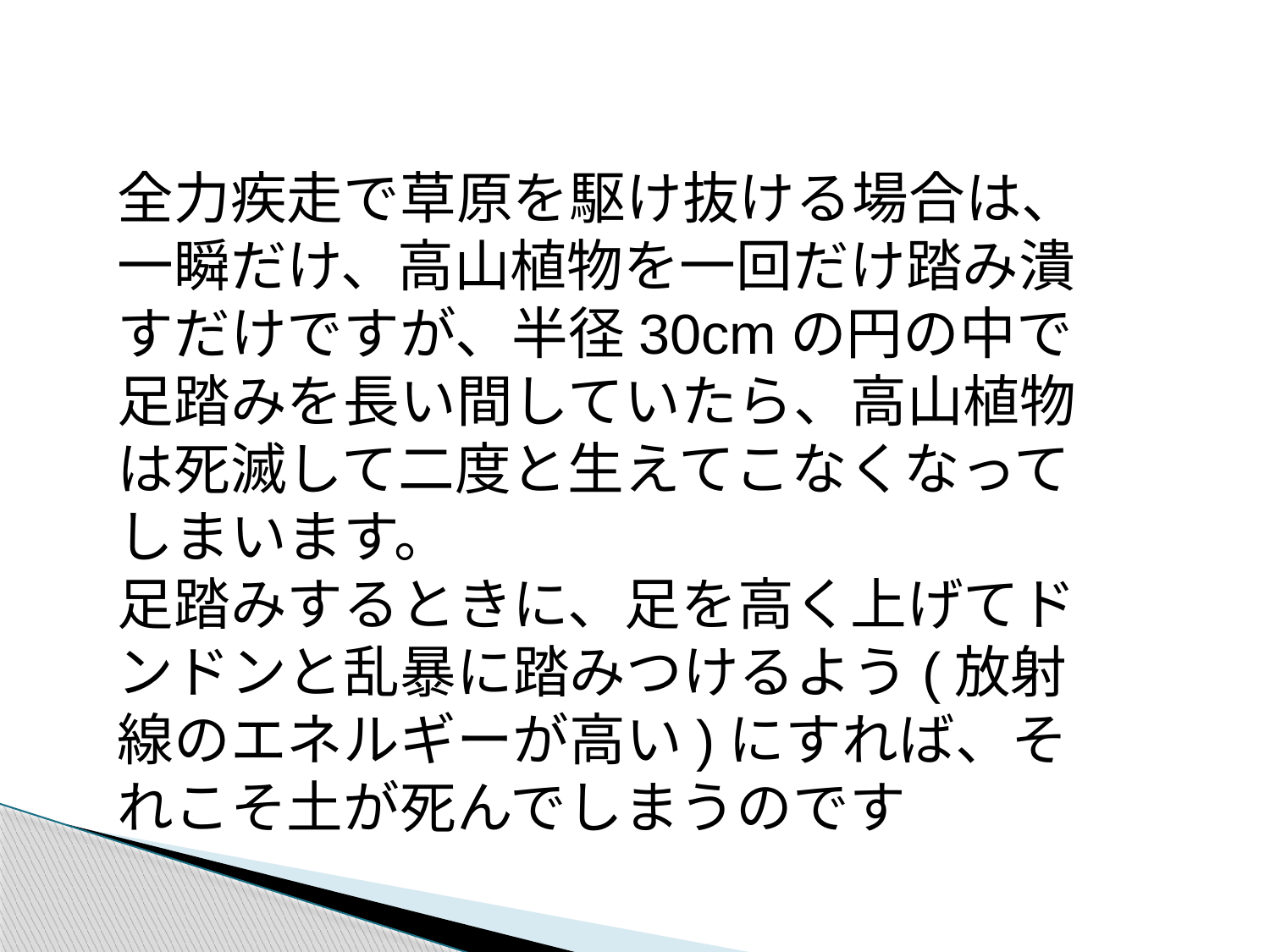

全力疾走で草原を駆け抜ける場合は、一瞬だけ、高山植物を一回だけ踏み潰すだけですが、半径30cmの円の中で足踏みを長い間していたら、高山植物は死滅して二度と生えてこなくなってしまいます。
足踏みするときに、足を高く上げてドンドンと乱暴に踏みつけるよう(放射線のエネルギーが高い)にすれば、それこそ土が死んでしまうのです